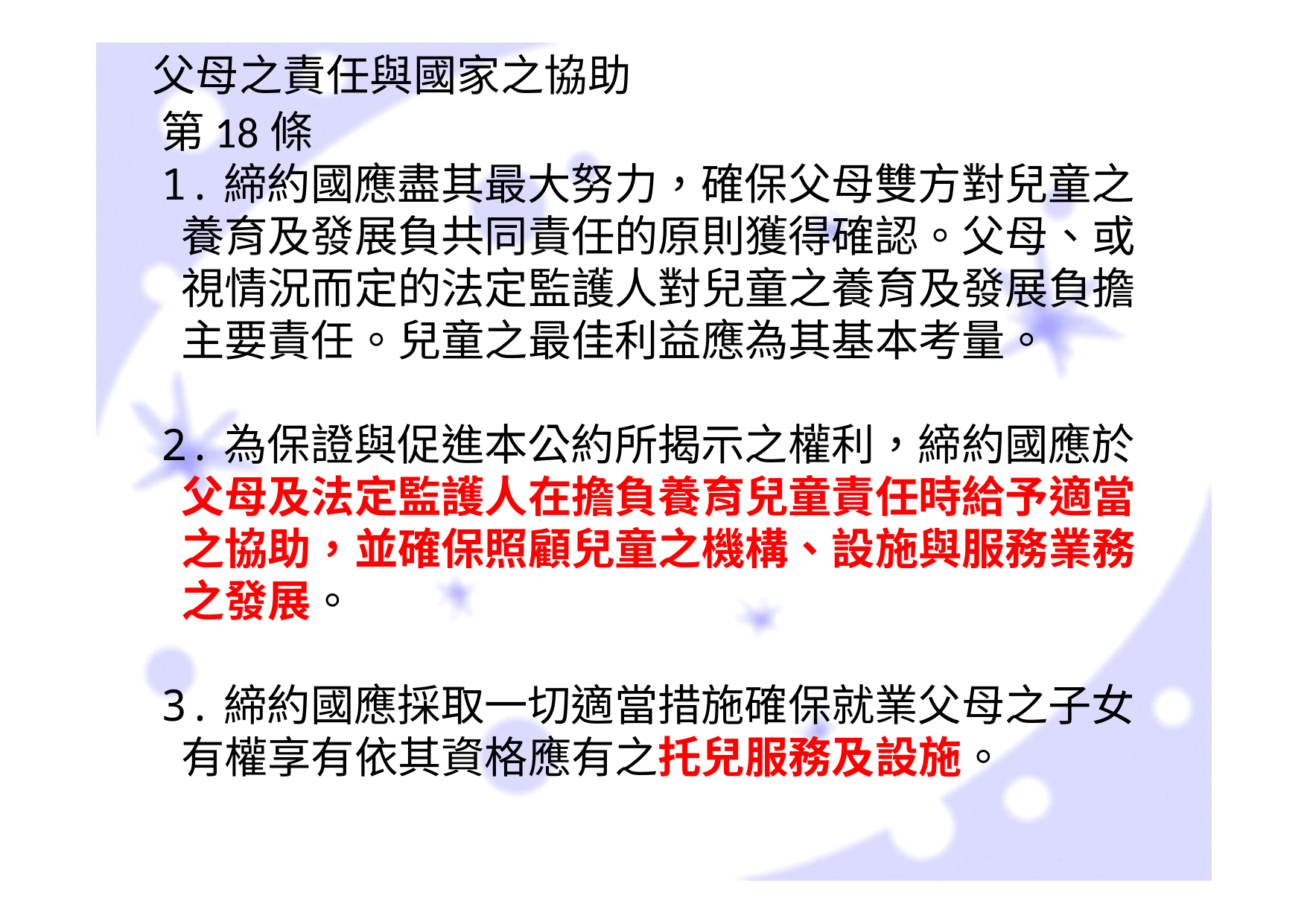

父母之責任與國家之協助
第18條
1.締約國應盡其最大努力，確保父母雙方對兒童之養育及發展負共同責任的原則獲得確認。父母、或視情況而定的法定監護人對兒童之養育及發展負擔主要責任。兒童之最佳利益應為其基本考量。

2.為保證與促進本公約所揭示之權利，締約國應於父母及法定監護人在擔負養育兒童責任時給予適當之協助，並確保照顧兒童之機構、設施與服務業務之發展。

3.締約國應採取一切適當措施確保就業父母之子女有權享有依其資格應有之托兒服務及設施。